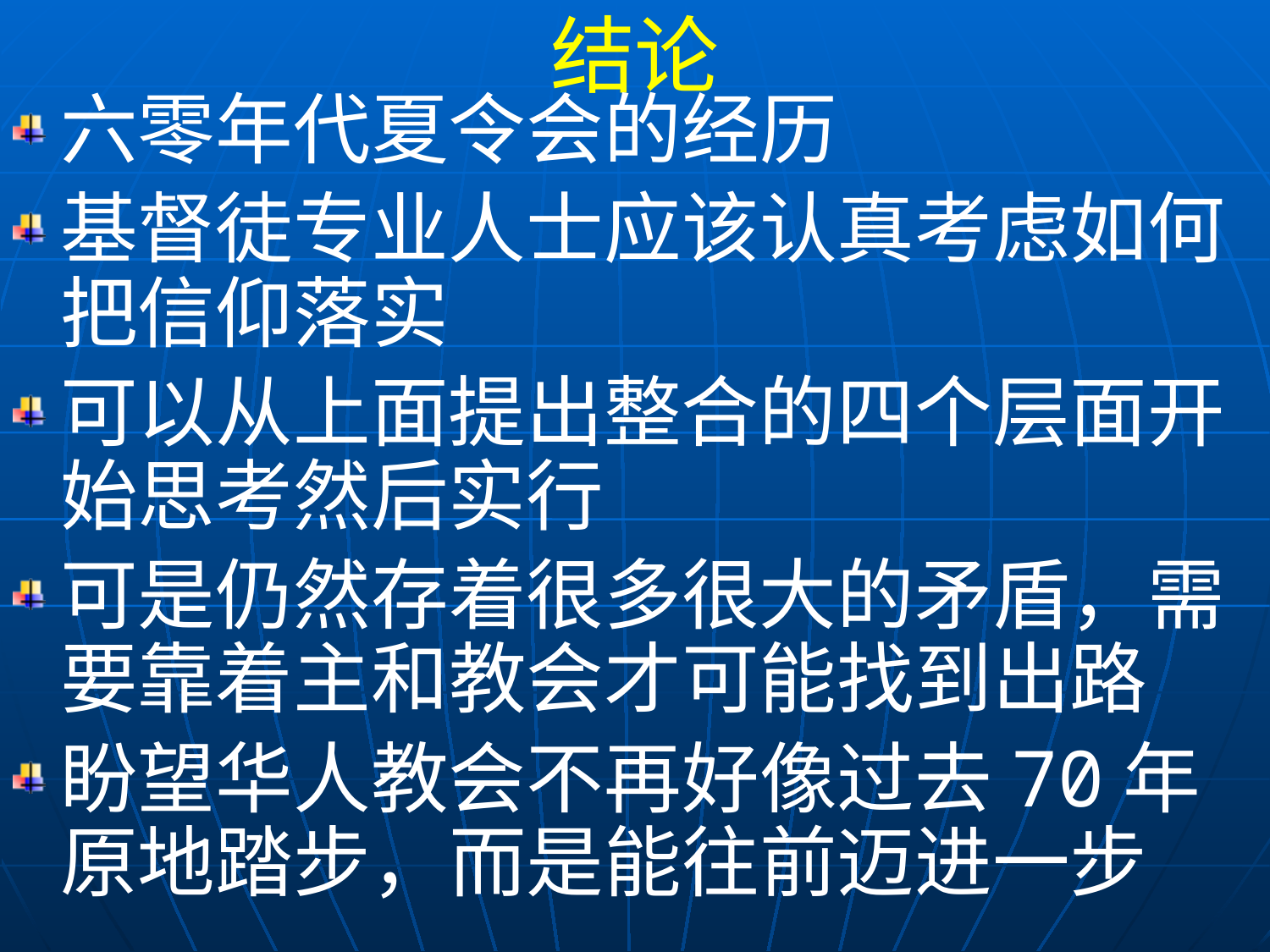

结论
六零年代夏令会的经历
基督徒专业人士应该认真考虑如何把信仰落实
可以从上面提出整合的四个层面开始思考然后实行
可是仍然存着很多很大的矛盾，需要靠着主和教会才可能找到出路
盼望华人教会不再好像过去70年原地踏步，而是能往前迈进一步